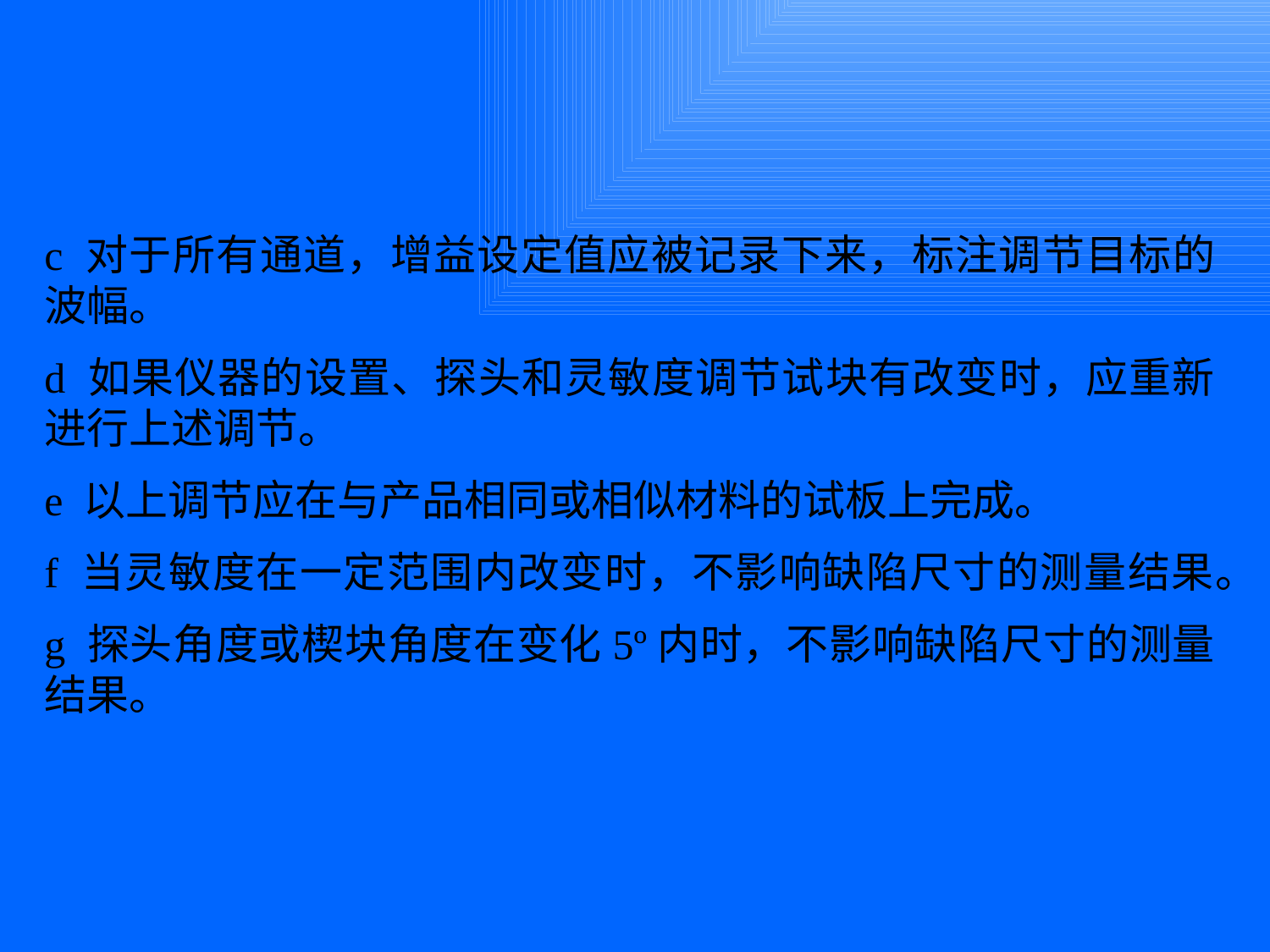

c 对于所有通道，增益设定值应被记录下来，标注调节目标的波幅。
d 如果仪器的设置、探头和灵敏度调节试块有改变时，应重新进行上述调节。
e 以上调节应在与产品相同或相似材料的试板上完成。
f 当灵敏度在一定范围内改变时，不影响缺陷尺寸的测量结果。
g 探头角度或楔块角度在变化5º内时，不影响缺陷尺寸的测量结果。